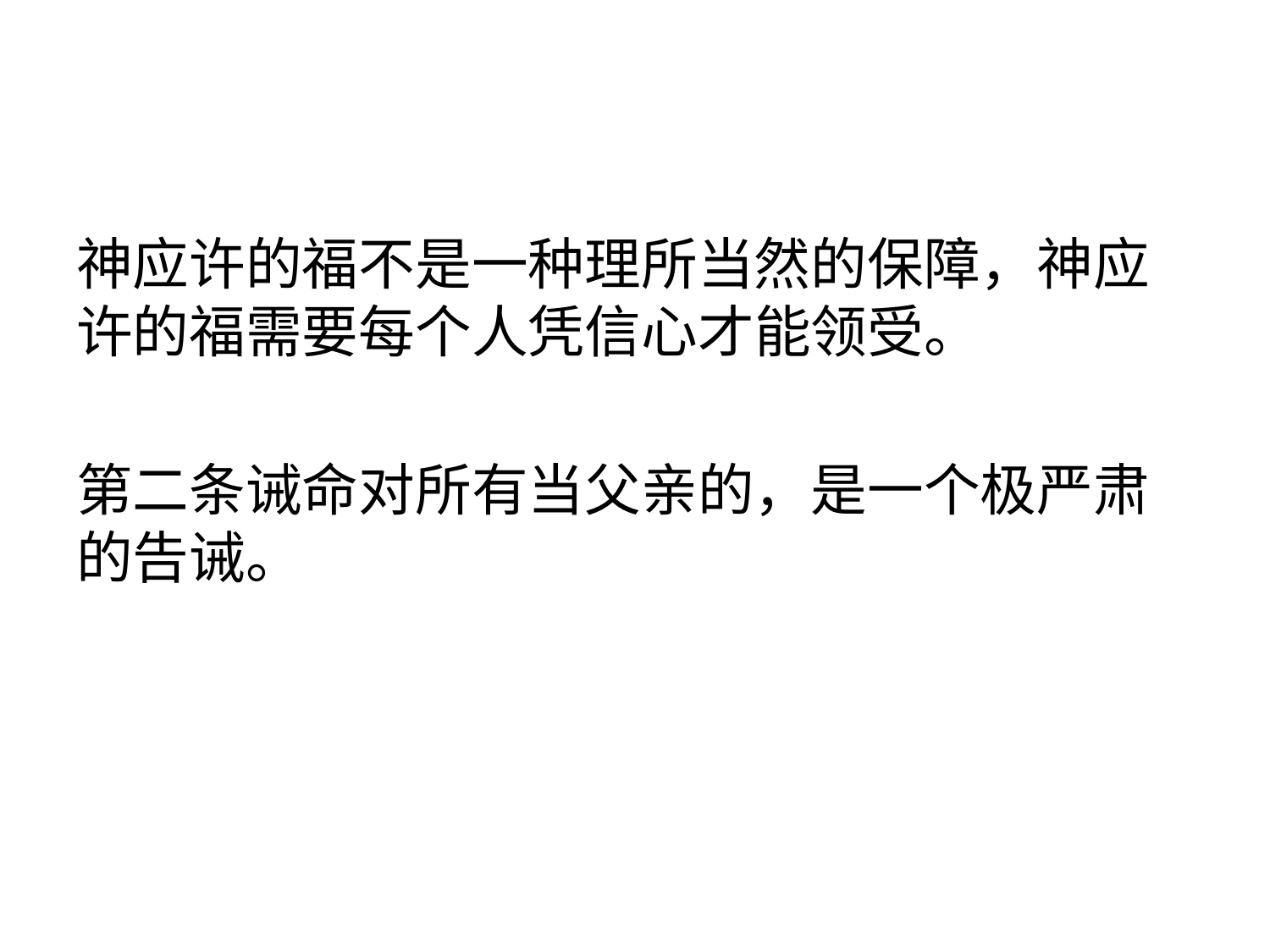

#
神应许的福不是一种理所当然的保障，神应许的福需要每个人凭信心才能领受。

第二条诫命对所有当父亲的，是一个极严肃的告诫。